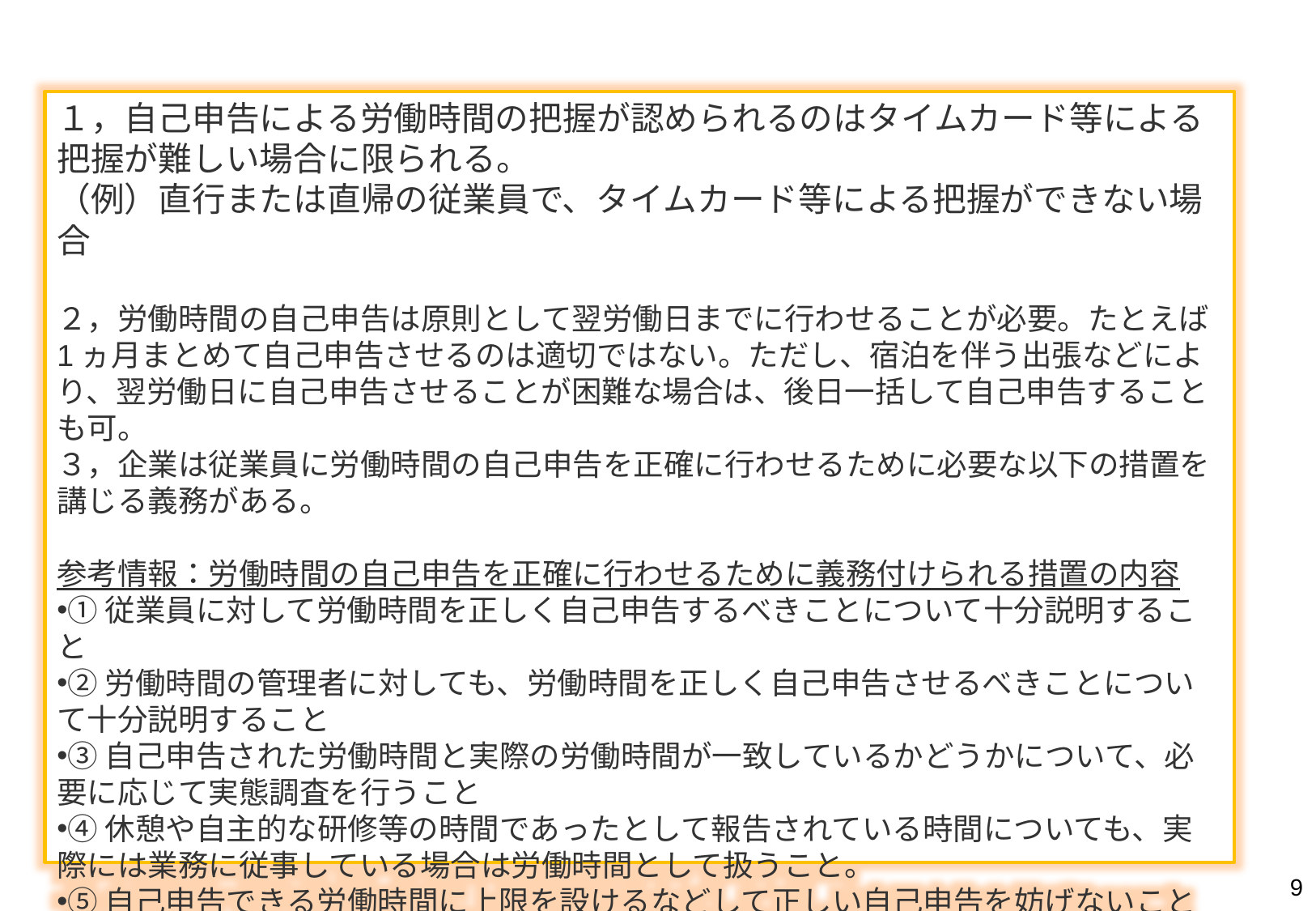

１，自己申告による労働時間の把握が認められるのはタイムカード等による把握が難しい場合に限られる。
（例）直行または直帰の従業員で、タイムカード等による把握ができない場合

２，労働時間の自己申告は原則として翌労働日までに行わせることが必要。たとえば1ヵ月まとめて自己申告させるのは適切ではない。ただし、宿泊を伴う出張などにより、翌労働日に自己申告させることが困難な場合は、後日一括して自己申告することも可。
３，企業は従業員に労働時間の自己申告を正確に行わせるために必要な以下の措置を講じる義務がある。

参考情報：労働時間の自己申告を正確に行わせるために義務付けられる措置の内容
①従業員に対して労働時間を正しく自己申告するべきことについて十分説明すること
②労働時間の管理者に対しても、労働時間を正しく自己申告させるべきことについて十分説明すること
③自己申告された労働時間と実際の労働時間が一致しているかどうかについて、必要に応じて実態調査を行うこと
④休憩や自主的な研修等の時間であったとして報告されている時間についても、実際には業務に従事している場合は労働時間として扱うこと。
⑤自己申告できる労働時間に上限を設けるなどして正しい自己申告を妨げないこと

9